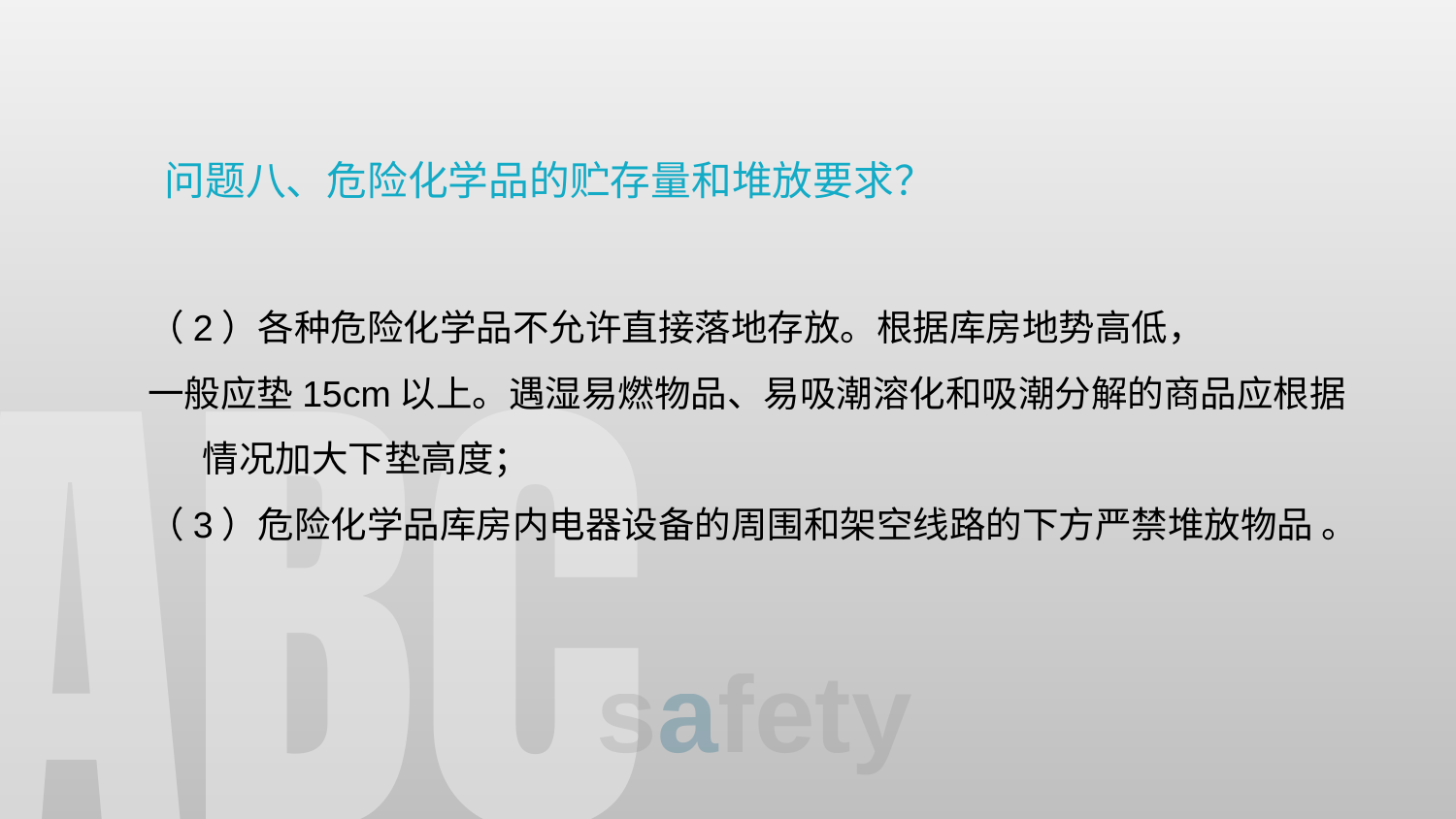

问题八、危险化学品的贮存量和堆放要求？
（2）各种危险化学品不允许直接落地存放。根据库房地势高低，
一般应垫15cm以上。遇湿易燃物品、易吸潮溶化和吸潮分解的商品应根据情况加大下垫高度；
（3）危险化学品库房内电器设备的周围和架空线路的下方严禁堆放物品 。